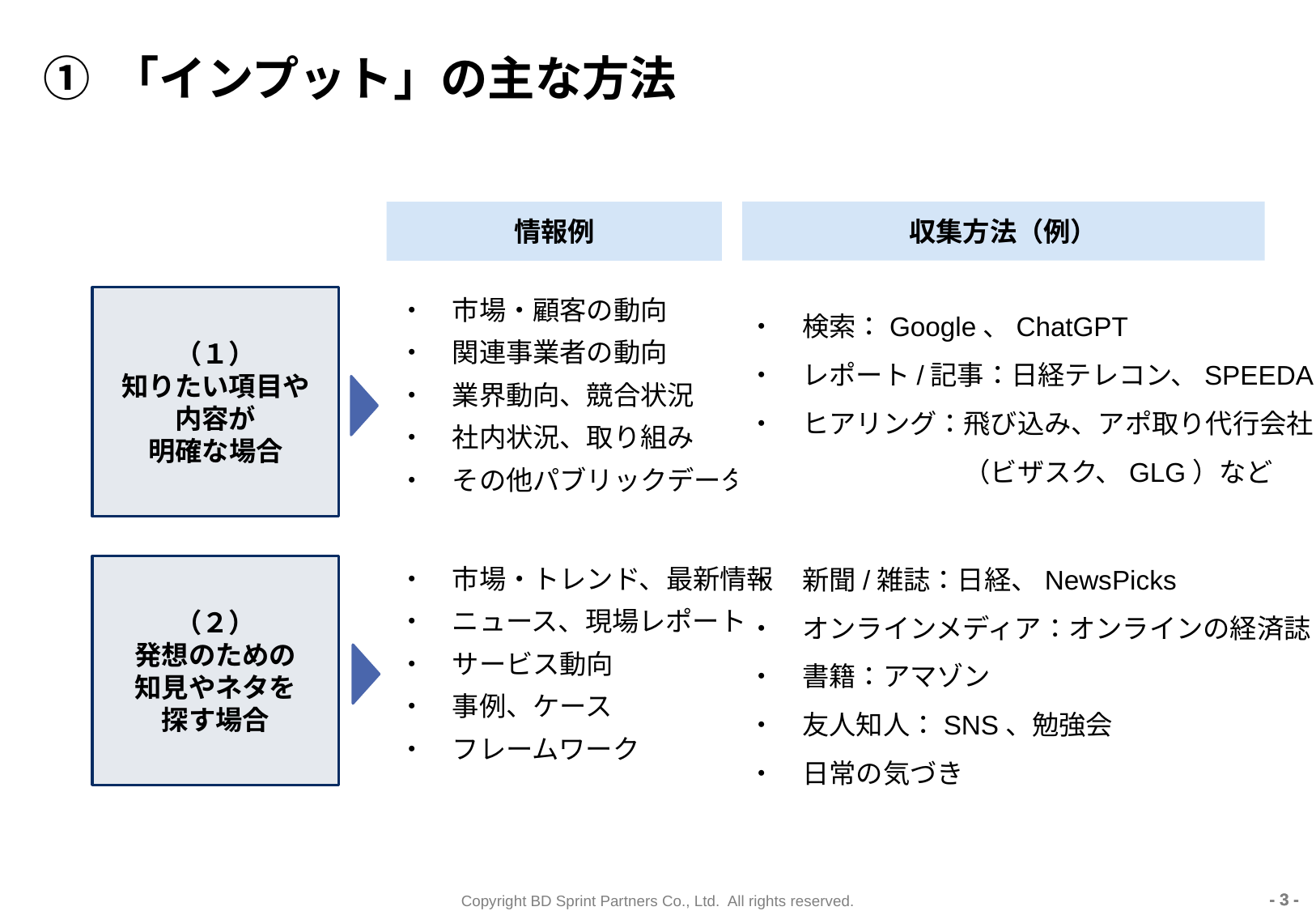

# ① 「インプット」の主な方法
収集方法（例）
情報例
（１）
知りたい項目や
内容が
明確な場合
・　市場・顧客の動向
・　関連事業者の動向
・　業界動向、競合状況
・　社内状況、取り組み
・　その他パブリックデータ
・　検索：Google、ChatGPT
・　レポート/記事：日経テレコン、SPEEDA
・　ヒアリング：飛び込み、アポ取り代行会社
　　　　　　　　（ビザスク、GLG）など

・　新聞/雑誌：日経、NewsPicks
・　オンラインメディア：オンラインの経済誌
・　書籍：アマゾン
・　友人知人：SNS、勉強会
・　日常の気づき
（２）
発想のための
知見やネタを
探す場合
・　市場・トレンド、最新情報
・　ニュース、現場レポート
・　サービス動向
・　事例、ケース
・　フレームワーク